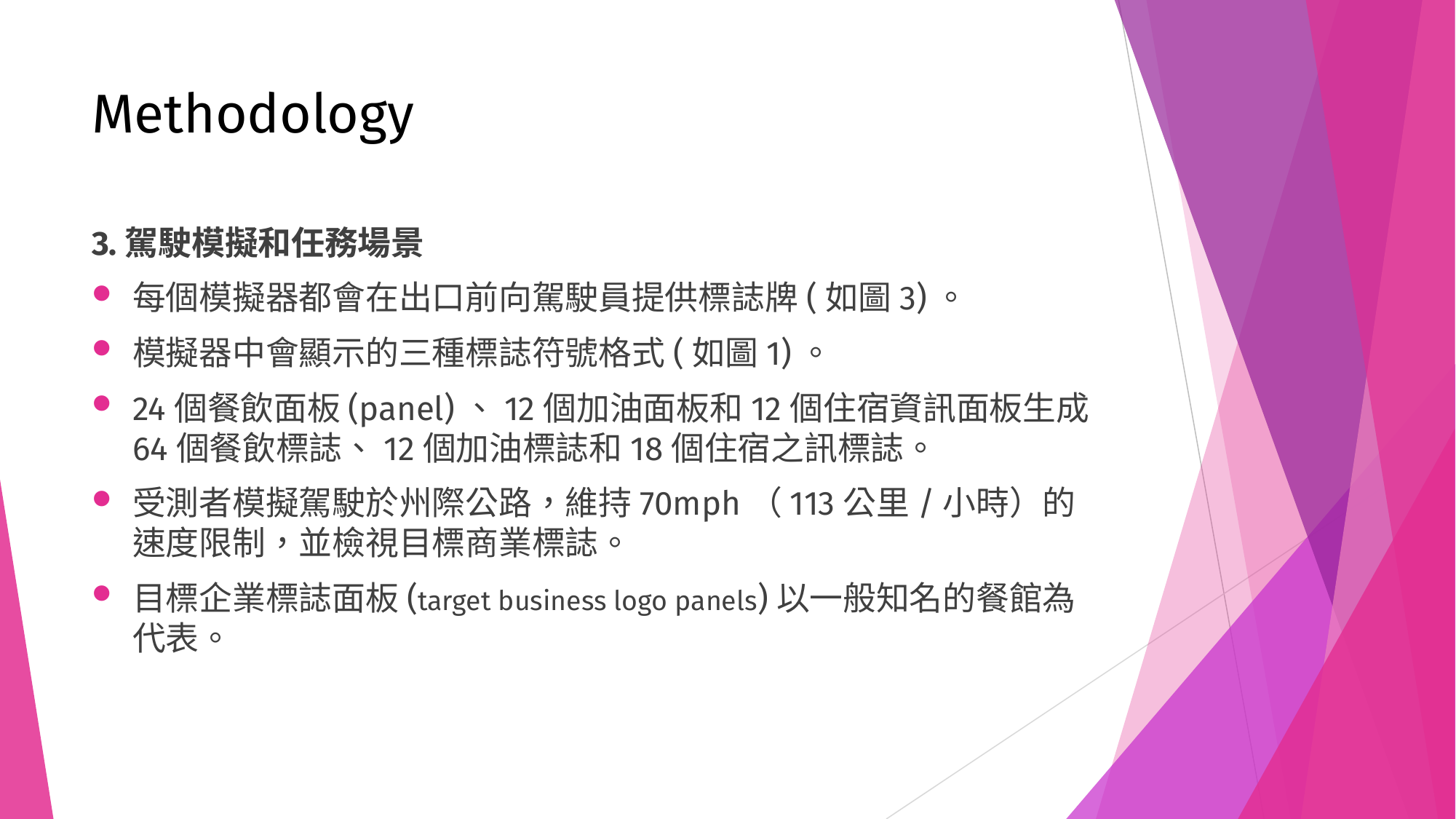

# Methodology
3.駕駛模擬和任務場景
每個模擬器都會在出口前向駕駛員提供標誌牌(如圖3)。
模擬器中會顯示的三種標誌符號格式(如圖1)。
24個餐飲面板(panel)、12個加油面板和12個住宿資訊面板生成64個餐飲標誌、12個加油標誌和18個住宿之訊標誌。
受測者模擬駕駛於州際公路，維持70mph（113公里/小時）的速度限制，並檢視目標商業標誌。
目標企業標誌面板(target business logo panels)以一般知名的餐館為代表。